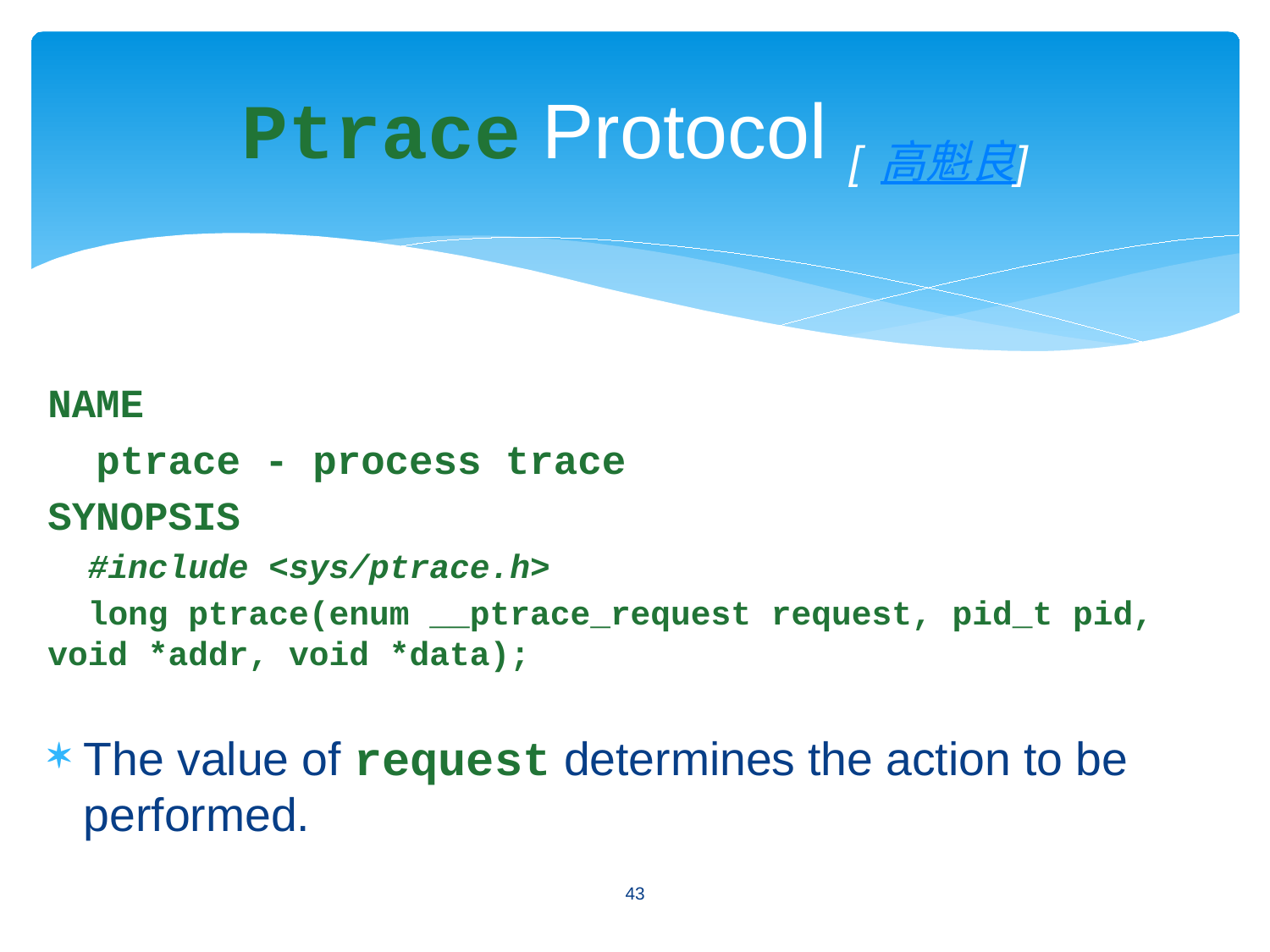

# Ptrace Protocol [高魁良]
NAME
  ptrace - process trace
SYNOPSIS
  #include <sys/ptrace.h>
  long ptrace(enum __ptrace_request request, pid_t pid, void *addr, void *data);

The value of request determines the action to be performed.
43